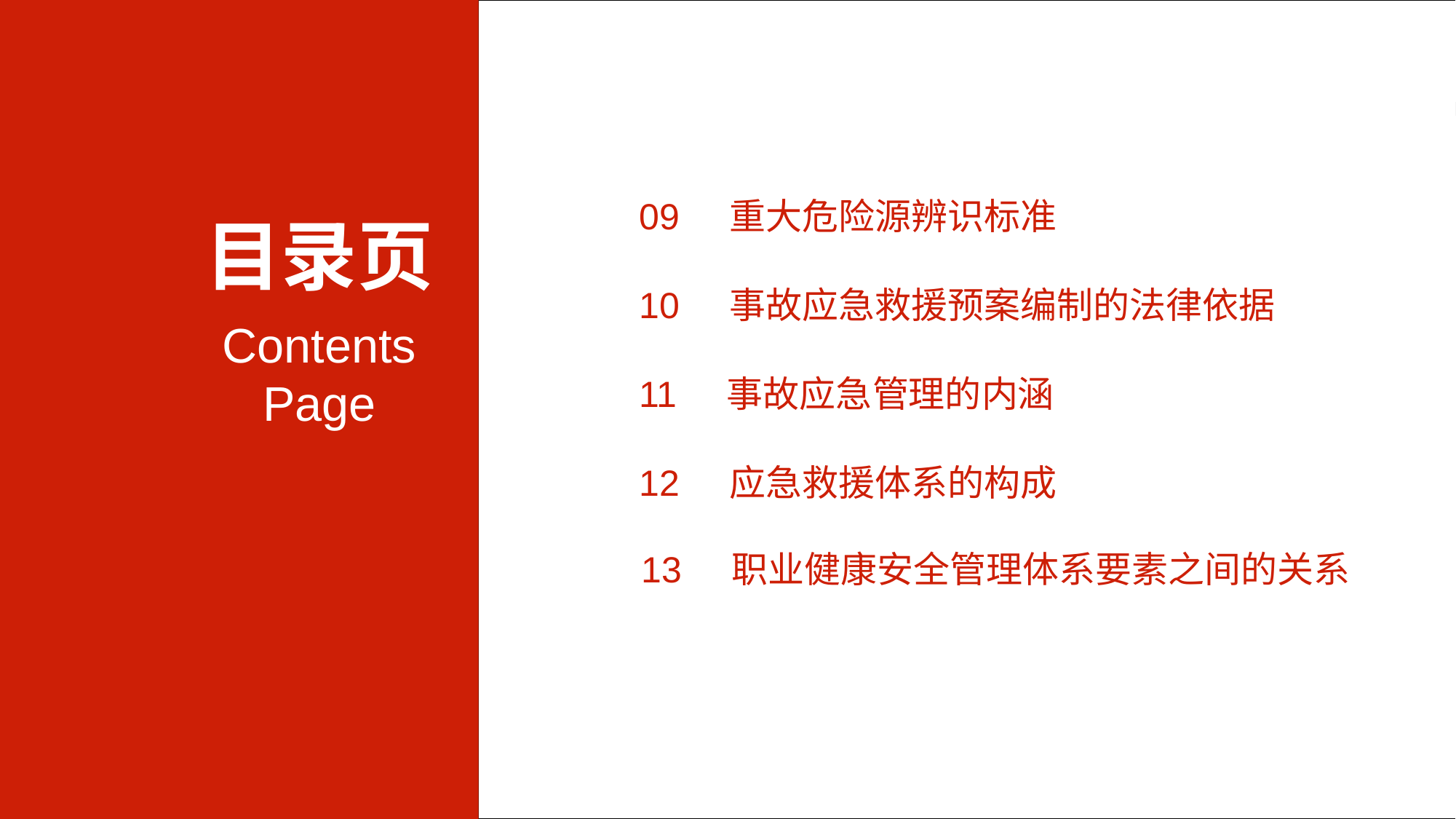

09    重大危险源辨识标准
目录页
10    事故应急救援预案编制的法律依据
Contents Page
11    事故应急管理的内涵
12    应急救援体系的构成
13    职业健康安全管理体系要素之间的关系